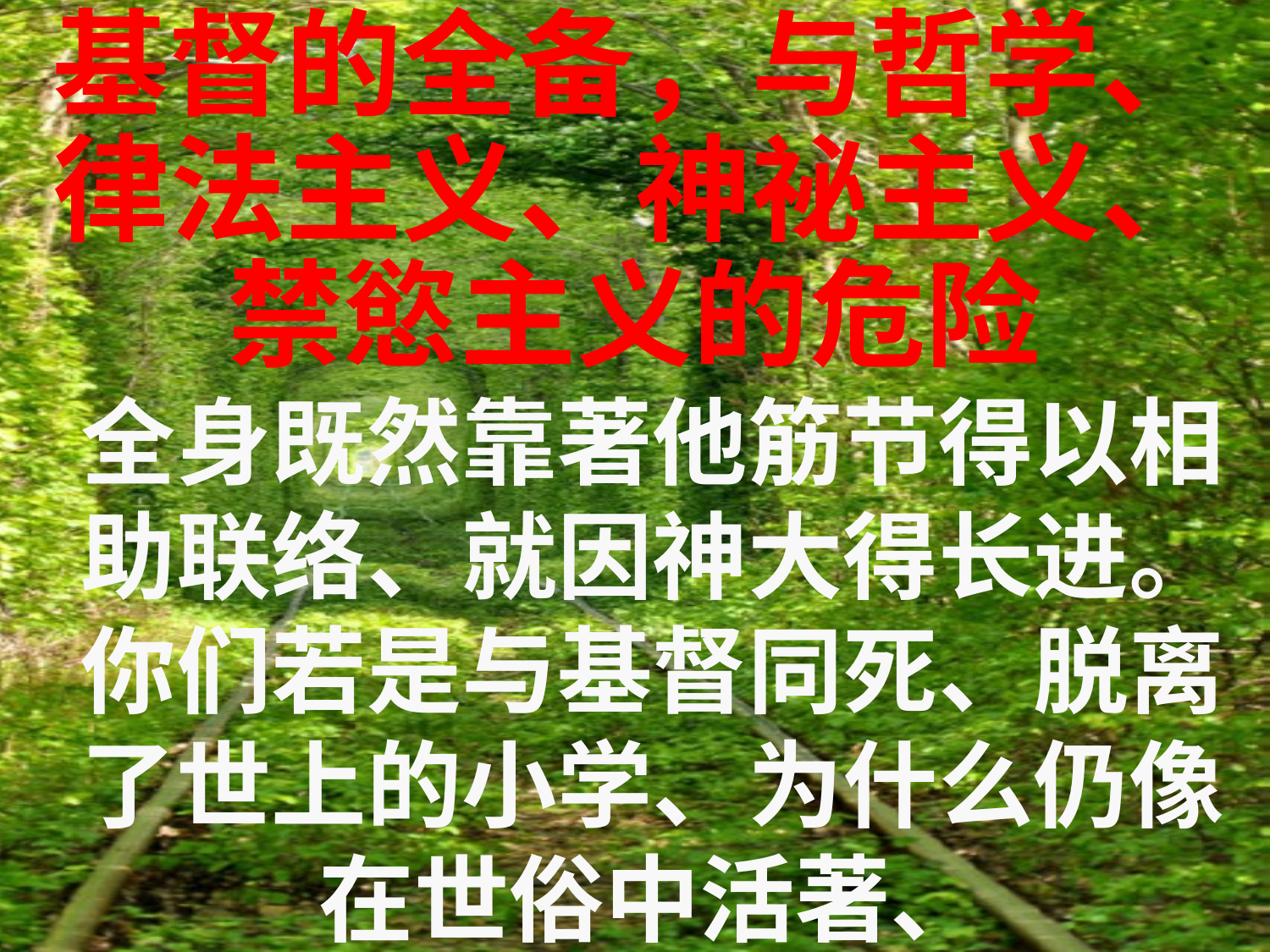

基督的全备，与哲学、律法主义、神祕主义、禁慾主义的危险
全身既然靠著他筋节得以相助联络、就因神大得长进。你们若是与基督同死、脱离了世上的小学、为什么仍像在世俗中活著、